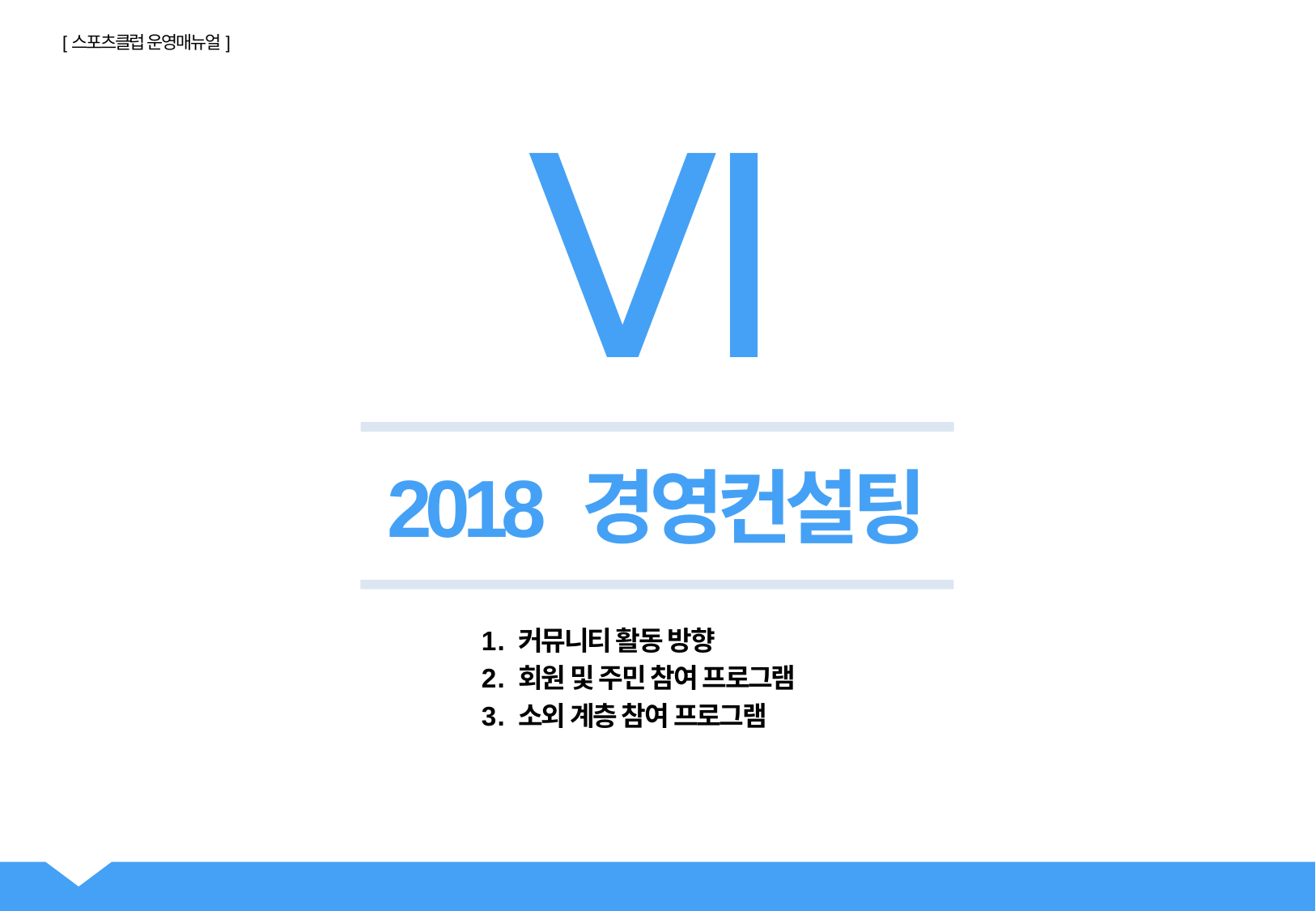

[스포츠클럽 운영매뉴얼]
Ⅵ

2018 경영컨설팅
커뮤니티 활동 방향
회원 및 주민 참여 프로그램
소외 계층 참여 프로그램